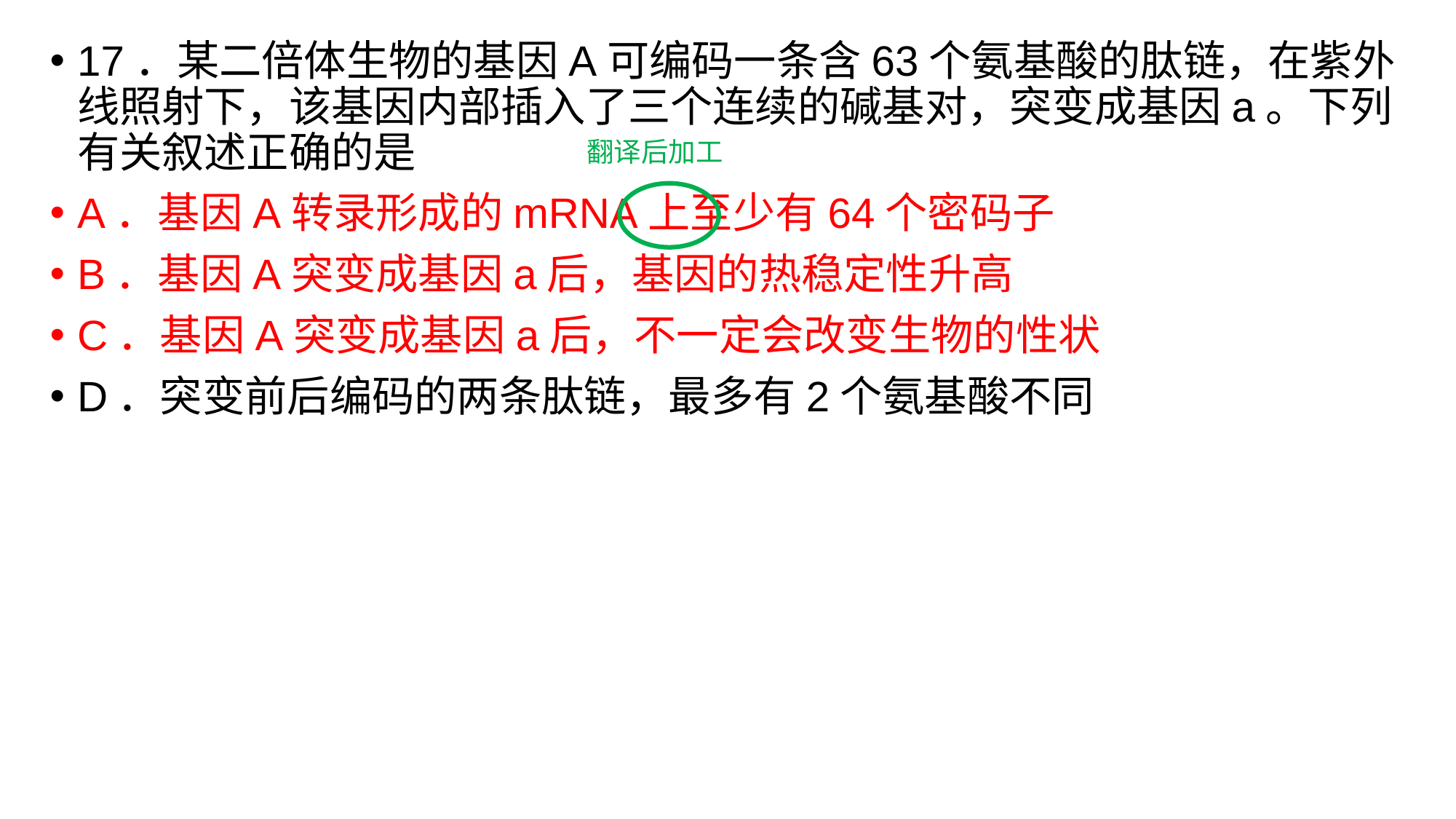

17．某二倍体生物的基因A可编码一条含63个氨基酸的肽链，在紫外线照射下，该基因内部插入了三个连续的碱基对，突变成基因a。下列有关叙述正确的是
A．基因A转录形成的mRNA上至少有64个密码子
B．基因A突变成基因a后，基因的热稳定性升高
C．基因A突变成基因a后，不一定会改变生物的性状
D．突变前后编码的两条肽链，最多有2个氨基酸不同

翻译后加工